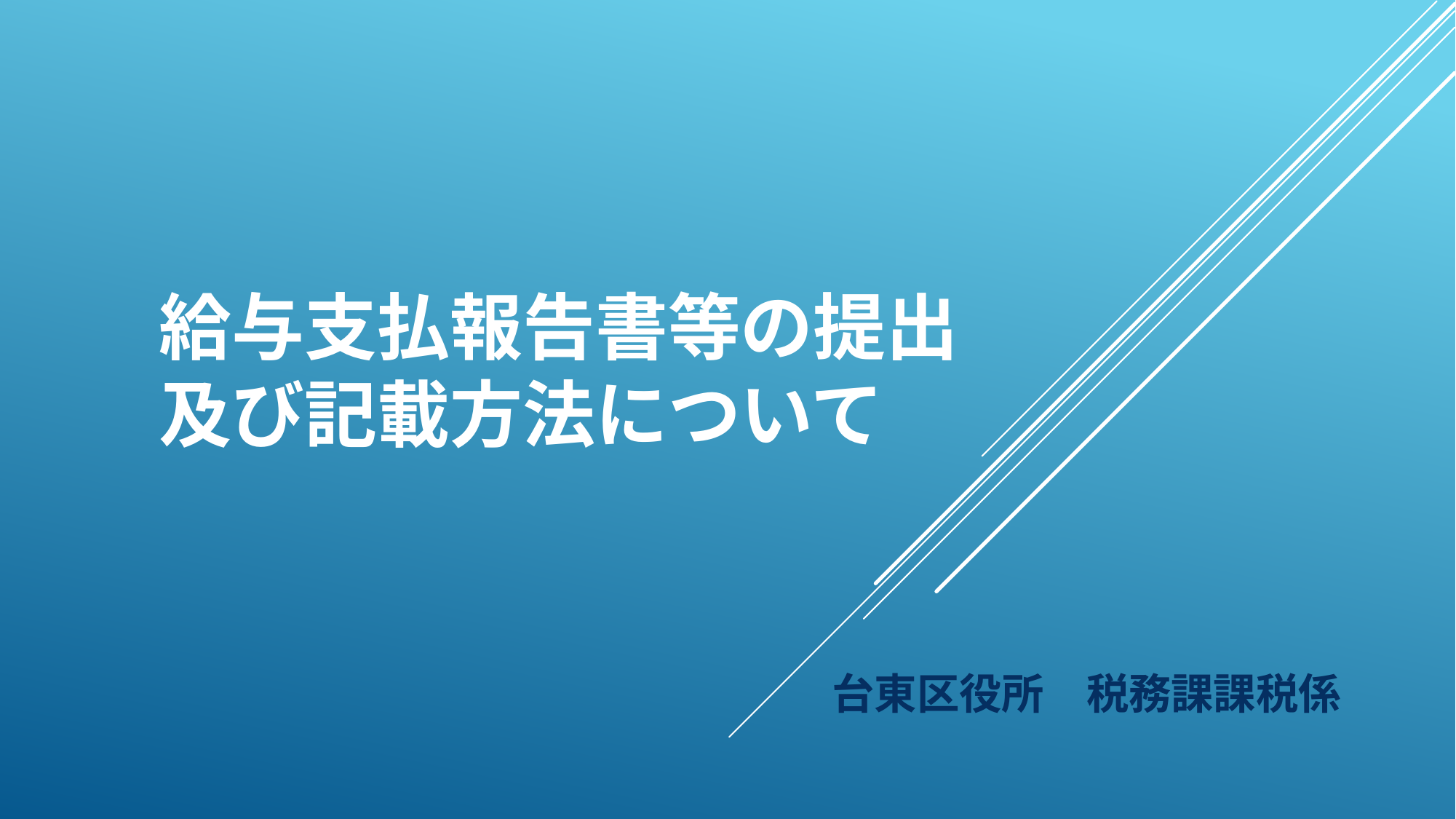

# 給与支払報告書等の提出 及び記載方法について

台東区役所　税務課課税係